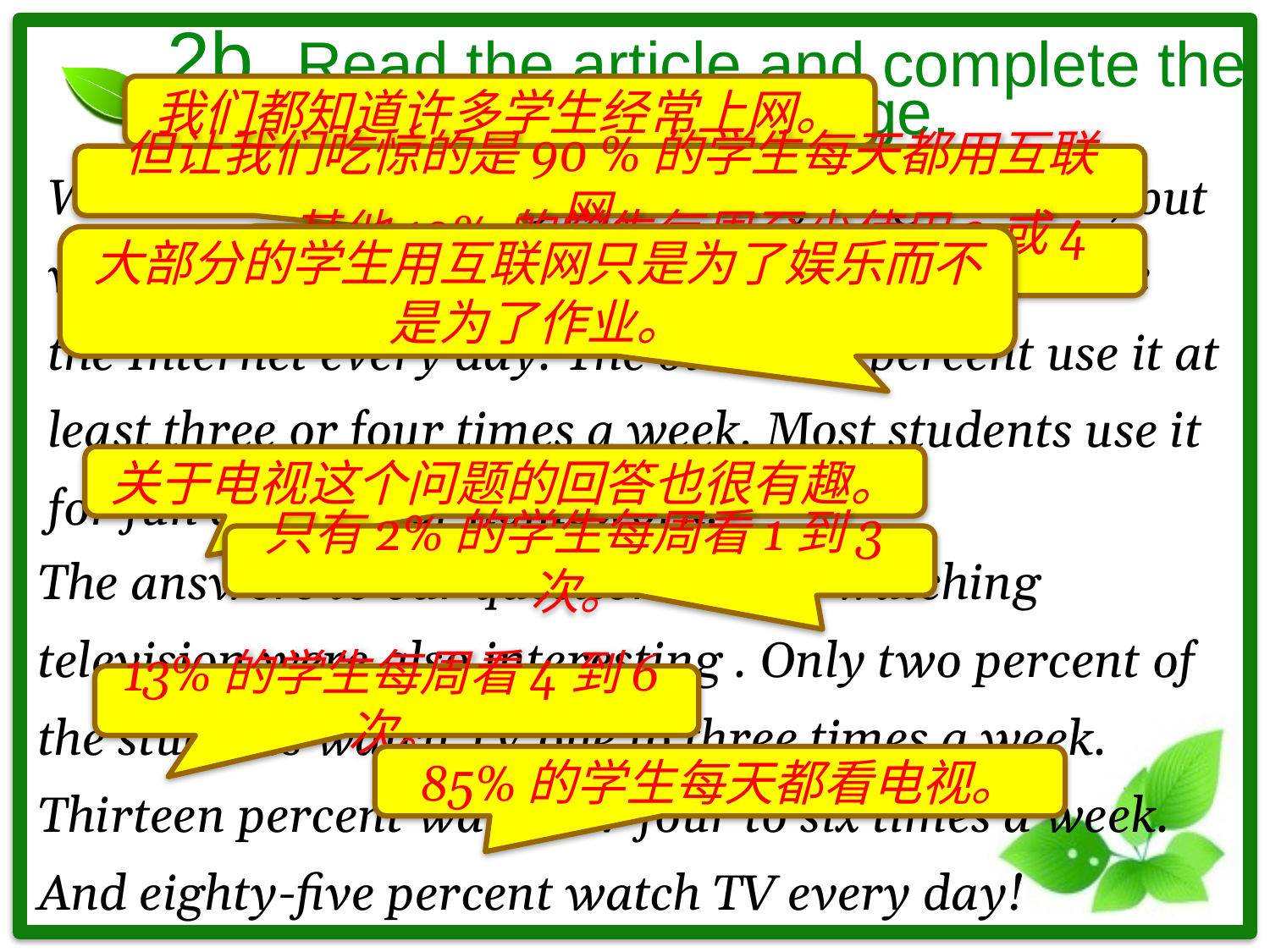

# 2b. Read the article and complete the pie charts on the next page.
我们都知道许多学生经常上网。
We all know that many students often go on line, but we were surprised that ninety percent of them use the Internet every day. The other ten percent use it at least three or four times a week. Most students use it for fun and not for homework.
但让我们吃惊的是90 %的学生每天都用互联网。
其他10%的学生每周至少使用3或4次。
大部分的学生用互联网只是为了娱乐而不是为了作业。
关于电视这个问题的回答也很有趣。
The answers to our questions about watching television were also interesting . Only two percent of the students watch TV one to three times a week. Thirteen percent watch TV four to six times a week. And eighty-five percent watch TV every day!
只有2%的学生每周看1到3次。
13%的学生每周看4到6次。
85%的学生每天都看电视。